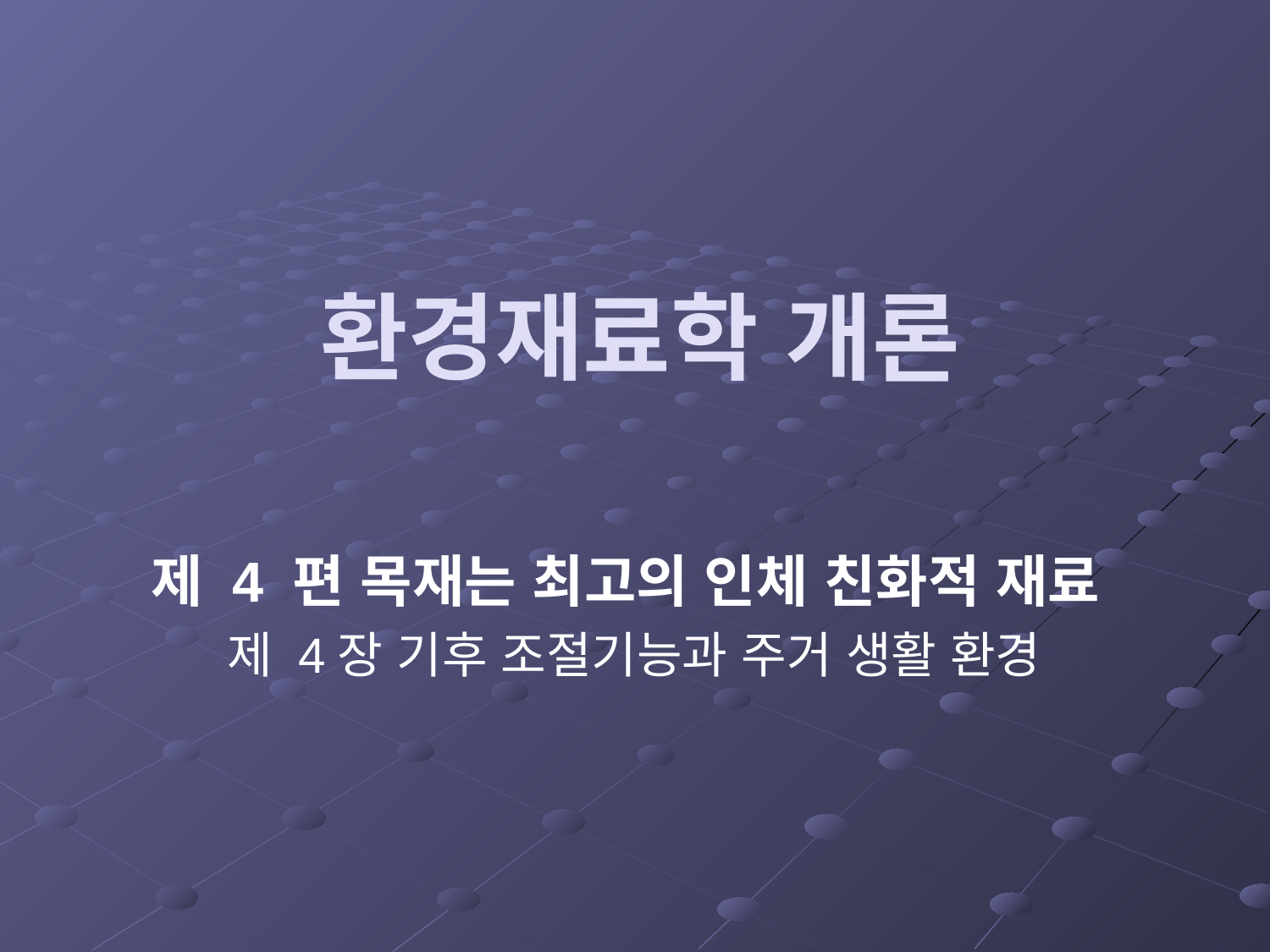

# 환경재료학 개론
제 4 편 목재는 최고의 인체 친화적 재료
제 4장 기후 조절기능과 주거 생활 환경